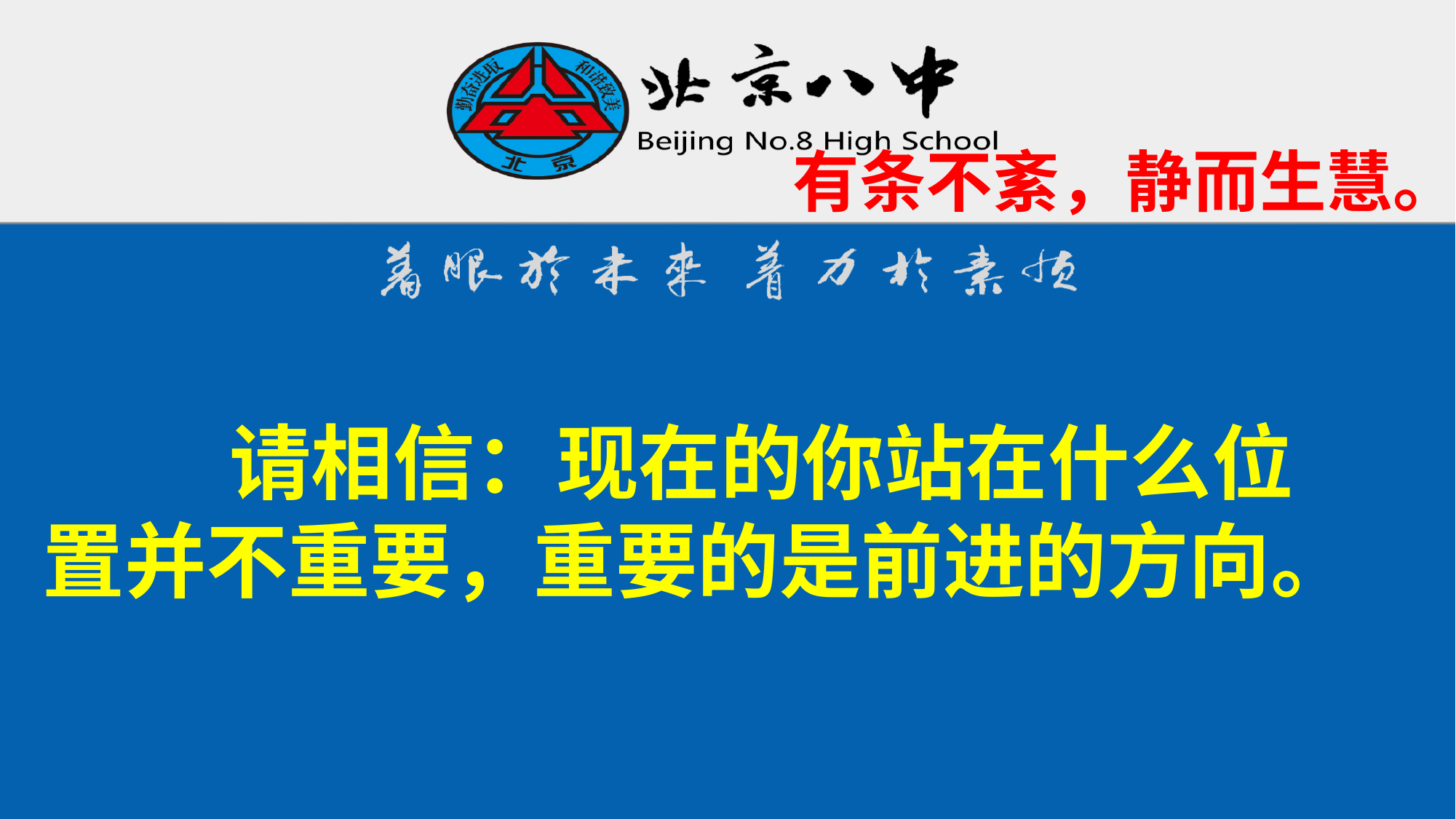

有条不紊，静而生慧。
         请相信：现在的你站在什么位置并不重要，重要的是前进的方向。